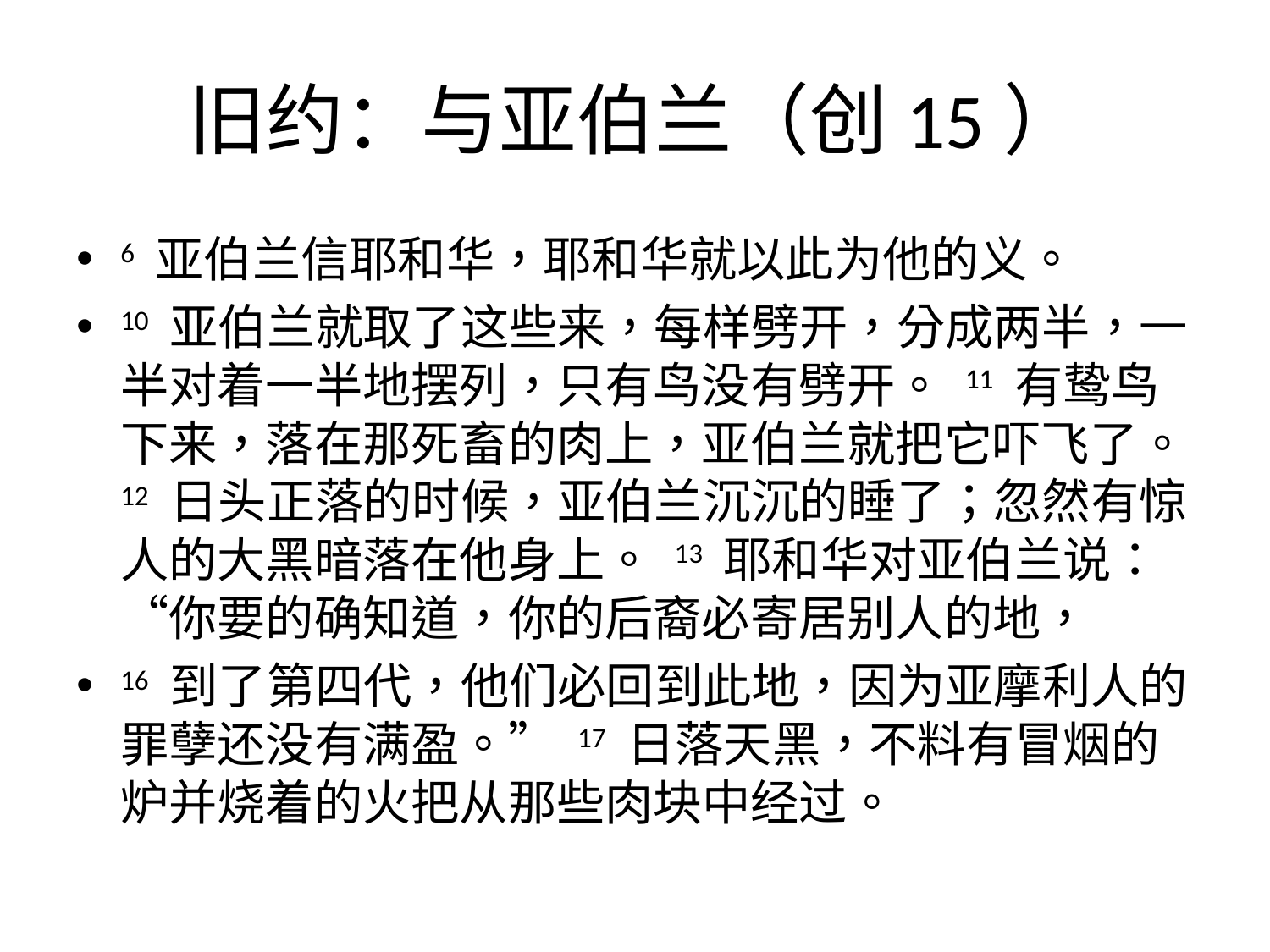

# 旧约：与亚伯兰（创15）
6 亚伯兰信耶和华，耶和华就以此为他的义。
10 亚伯兰就取了这些来，每样劈开，分成两半，一半对着一半地摆列，只有鸟没有劈开。 11 有鸷鸟下来，落在那死畜的肉上，亚伯兰就把它吓飞了。 12 日头正落的时候，亚伯兰沉沉的睡了；忽然有惊人的大黑暗落在他身上。 13 耶和华对亚伯兰说：“你要的确知道，你的后裔必寄居别人的地，
16 到了第四代，他们必回到此地，因为亚摩利人的罪孽还没有满盈。” 17 日落天黑，不料有冒烟的炉并烧着的火把从那些肉块中经过。